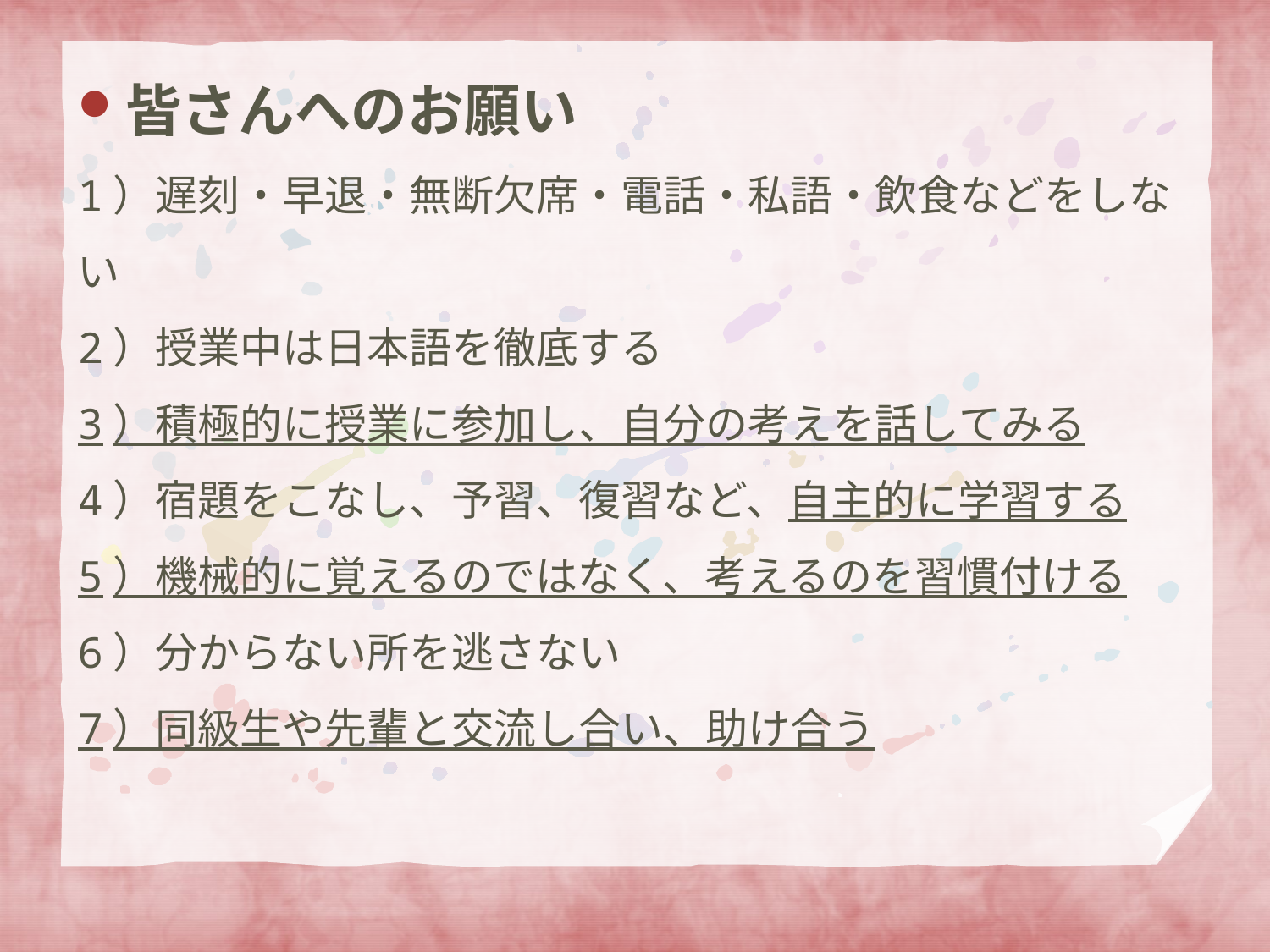

皆さんへのお願い
1）遅刻・早退・無断欠席・電話・私語・飲食などをしない
2）授業中は日本語を徹底する
3）積極的に授業に参加し、自分の考えを話してみる
4）宿題をこなし、予習、復習など、自主的に学習する
5）機械的に覚えるのではなく、考えるのを習慣付ける
6）分からない所を逃さない
7）同級生や先輩と交流し合い、助け合う